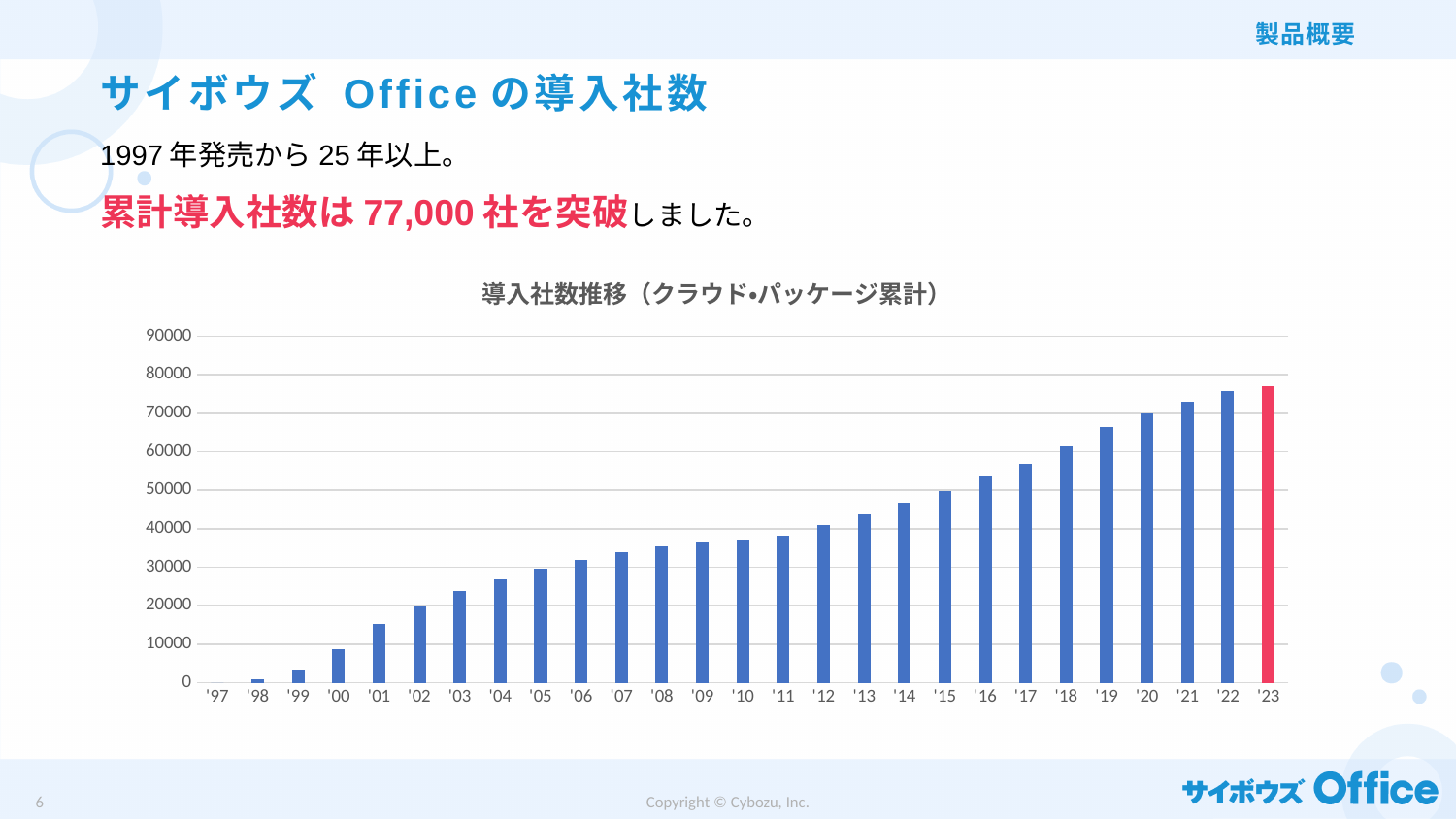

製品概要
# サイボウズ Officeの導入社数
1997年発売から25年以上。
累計導入社数は77,000社を突破しました。

### Chart: 導入社数推移（クラウド・パッケージ累計）

| Category | 導入社数 |
|---|---|
| '97 | 0.0 |
| '98 | 999.0 |
| '99 | 3464.0 |
| '00 | 8770.0 |
| '01 | 15154.0 |
| '02 | 19894.0 |
| '03 | 23720.0 |
| '04 | 26766.0 |
| '05 | 29584.0 |
| '06 | 31857.0 |
| '07 | 33797.0 |
| '08 | 35326.0 |
| '09 | 36338.0 |
| '10 | 37265.0 |
| '11 | 38224.0 |
| '12 | 40986.0 |
| '13 | 43717.0 |
| '14 | 46887.0 |
| '15 | 49912.0 |
| '16 | 53519.0 |
| '17 | 56941.0 |
| '18 | 61331.0 |
| '19 | 66328.0 |
| '20 | 69940.0 |
| '21 | 73053.0 |
| '22 | 75737.0 |
| '23 | 77000.0 |
6
Copyright © Cybozu, Inc.